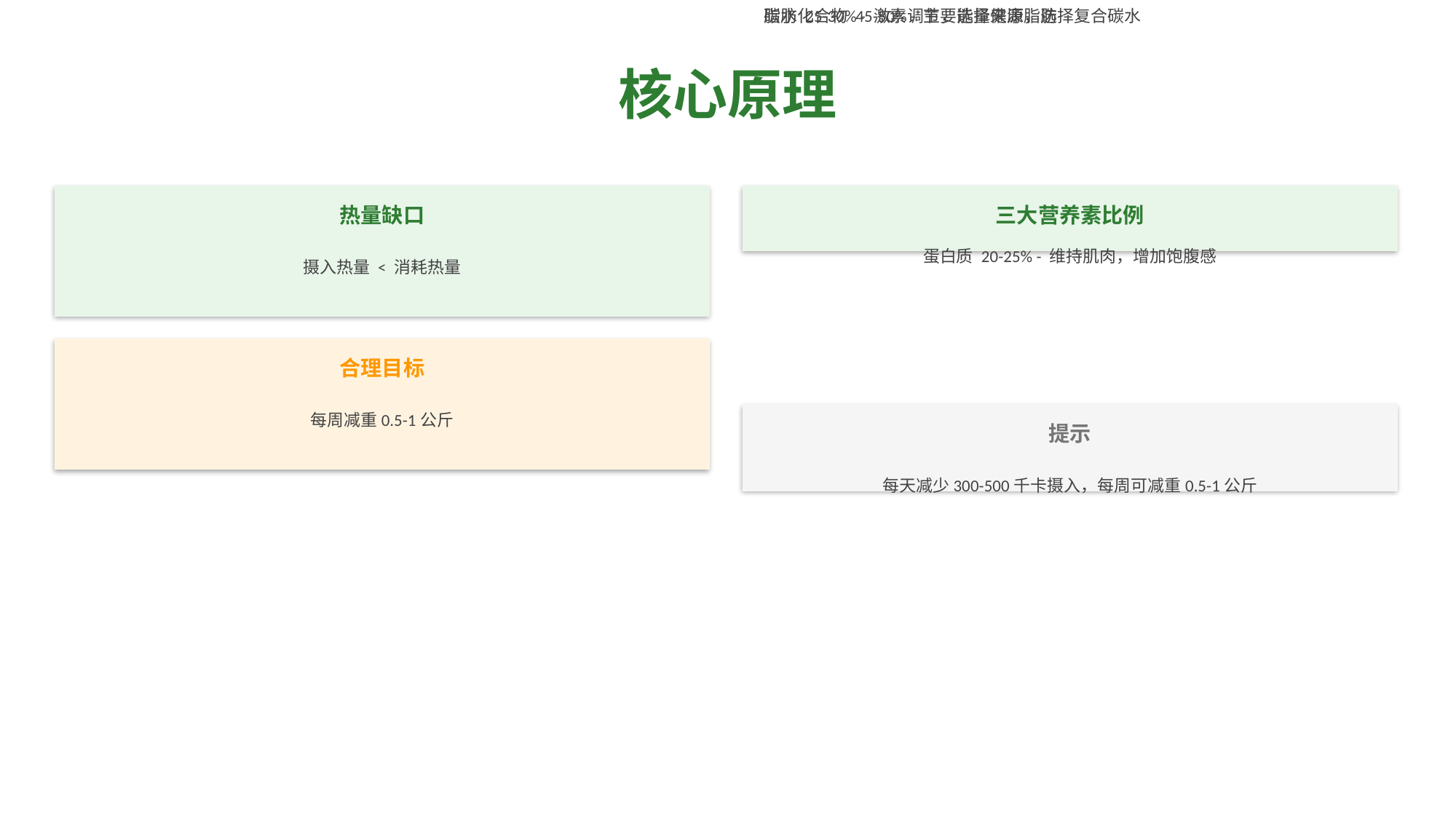

核心原理

热量缺口
三大营养素比例
摄入热量 < 消耗热量
蛋白质 20-25% - 维持肌肉，增加饱腹感

合理目标
每周减重0.5-1公斤

提示
每天减少300-500千卡摄入，每周可减重0.5-1公斤
碳水化合物 45-50% - 主要能量来源，选择复合碳水
脂肪 25-30% - 激素调节，选择健康脂肪